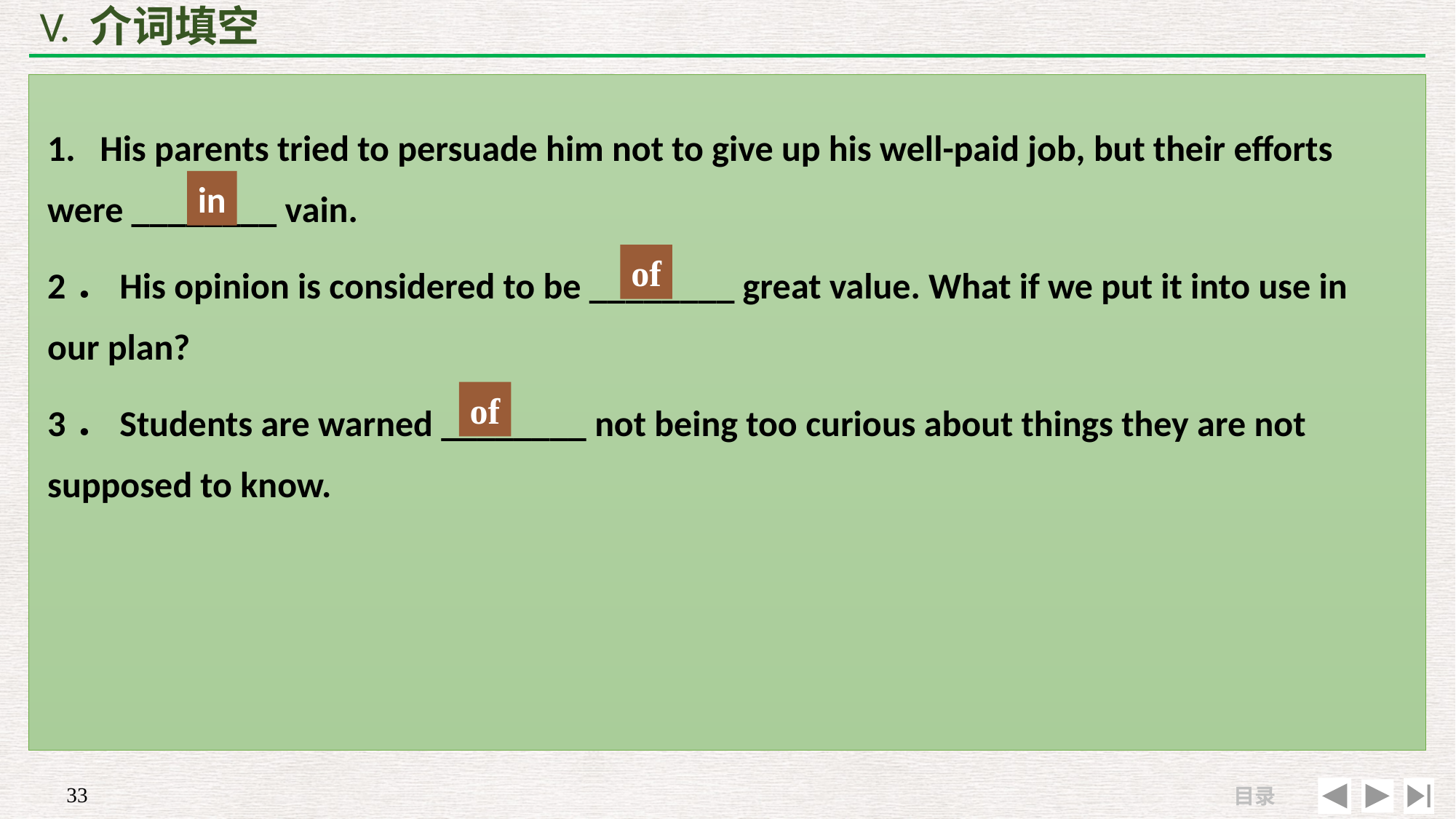

# V. 介词填空

1.   His parents tried to persuade him not to give up his well-paid job, but their efforts were ________ vain.
2．His opinion is considered to be ________ great value. What if we put it into use in our plan?
3．Students are warned ________ not being too curious about things they are not supposed to know.
in
of
of